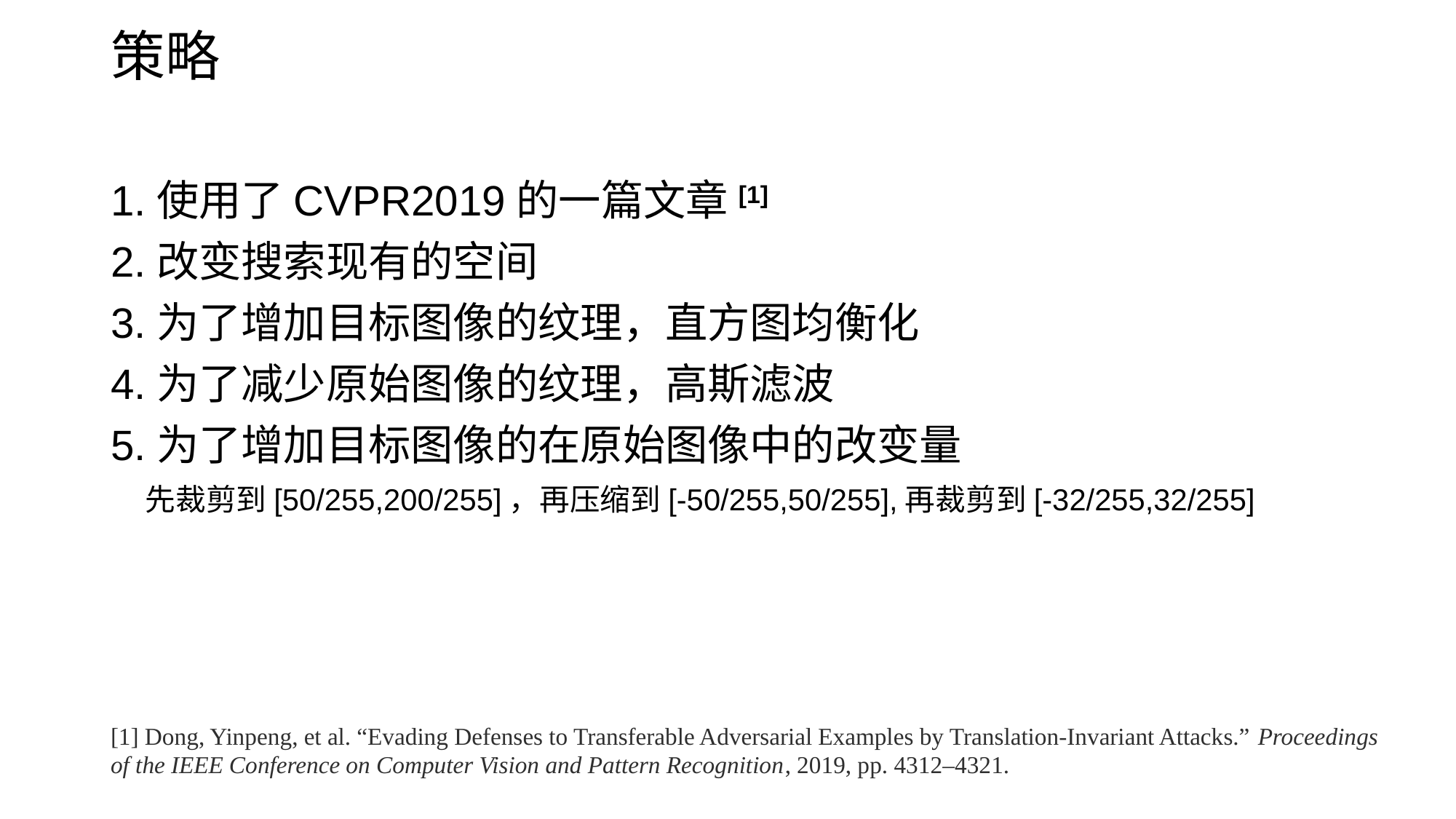

# 策略
1.使用了CVPR2019的一篇文章[1]
2.改变搜索现有的空间
3.为了增加目标图像的纹理，直方图均衡化
4.为了减少原始图像的纹理，高斯滤波
5.为了增加目标图像的在原始图像中的改变量
    先裁剪到[50/255,200/255]，再压缩到[-50/255,50/255],再裁剪到[-32/255,32/255]
[1] Dong, Yinpeng, et al. “Evading Defenses to Transferable Adversarial Examples by Translation-Invariant Attacks.” Proceedings of the IEEE Conference on Computer Vision and Pattern Recognition, 2019, pp. 4312–4321.